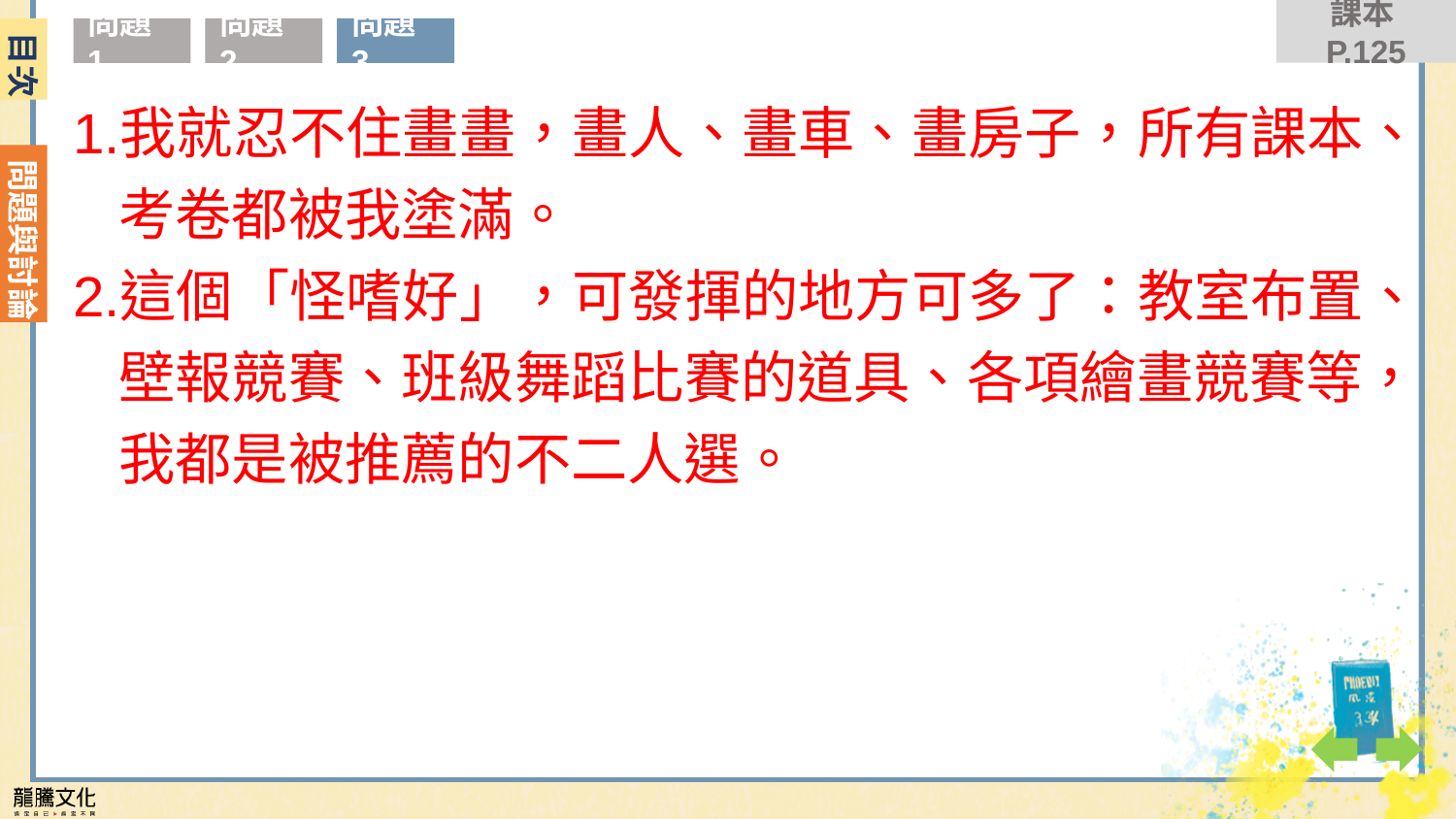

課本P.125
目次
問題1
問題2
問題3
我就忍不住畫畫，畫人、畫車、畫房子，所有課本、考卷都被我塗滿。
這個「怪嗜好」，可發揮的地方可多了：教室布置、壁報競賽、班級舞蹈比賽的道具、各項繪畫競賽等，我都是被推薦的不二人選。